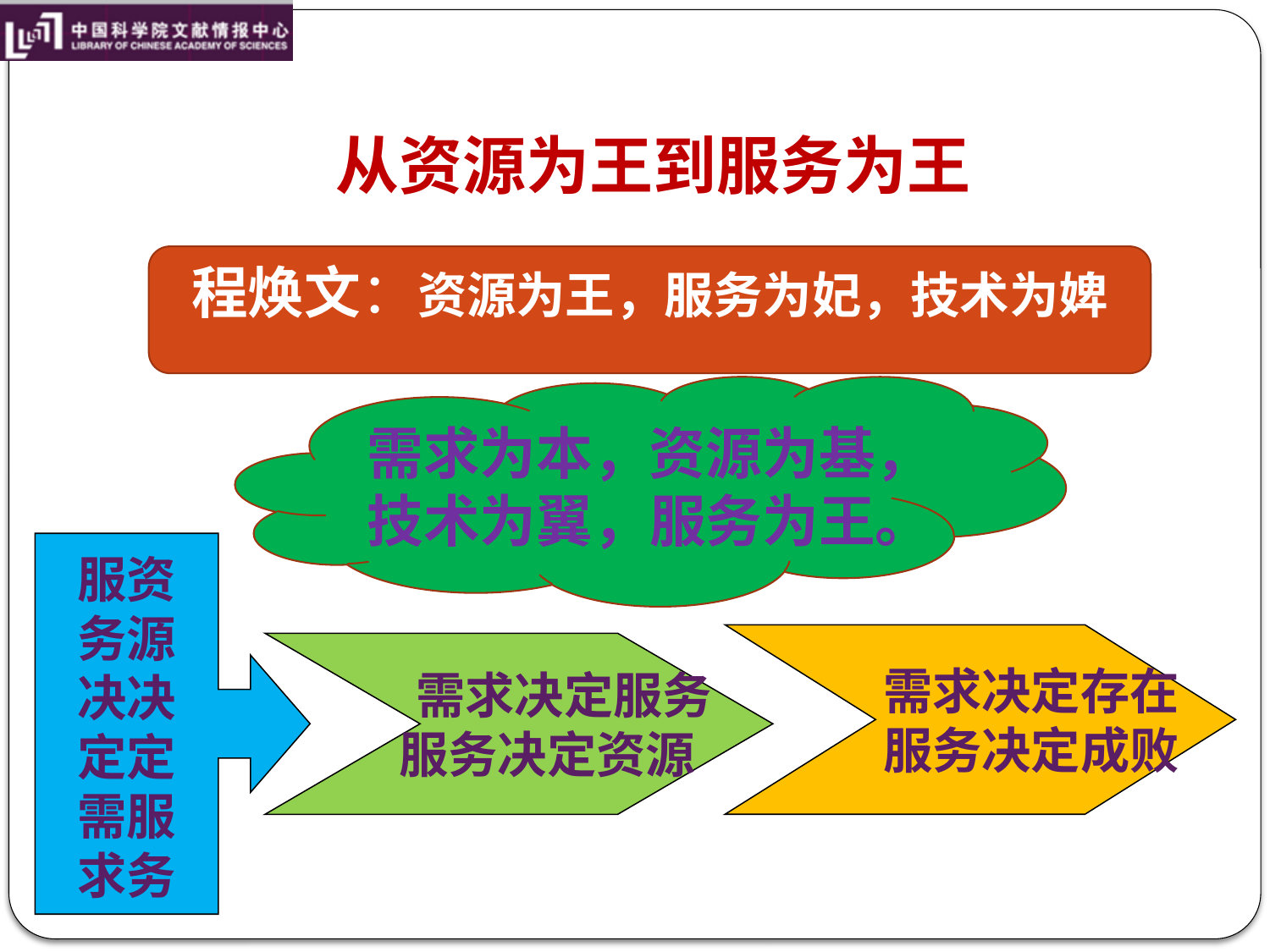

# 从资源为王到服务为王
程焕文：资源为王，服务为妃，技术为婢

需求为本，资源为基，
技术为翼，服务为王。

服资
务源
决决
定定
需服
求务

        需求决定存在
        服务决定成败
       需求决定服务
    服务决定资源
16